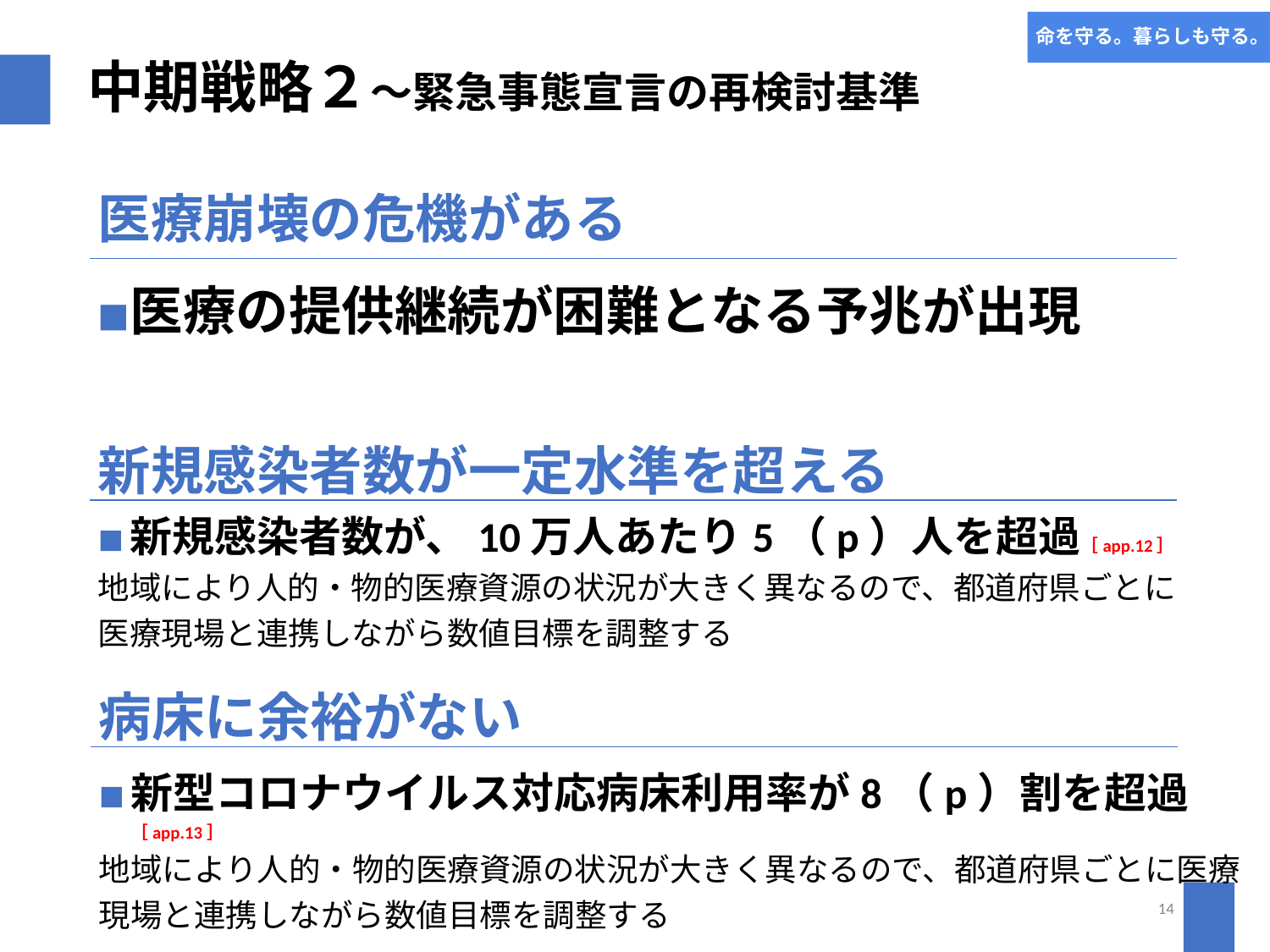

# 命を守る。暮らしも守る。
中期戦略２〜緊急事態宣言の再検討基準

医療崩壊の危機がある
医療の提供継続が困難となる予兆が出現

新規感染者数が一定水準を超える
新規感染者数が、10万人あたり5（p）人を超過［app.12］
地域により人的・物的医療資源の状況が大きく異なるので、都道府県ごとに医療現場と連携しながら数値目標を調整する

病床に余裕がない
新型コロナウイルス対応病床利用率が8（p）割を超過［app.13］
地域により人的・物的医療資源の状況が大きく異なるので、都道府県ごとに医療現場と連携しながら数値目標を調整する

14